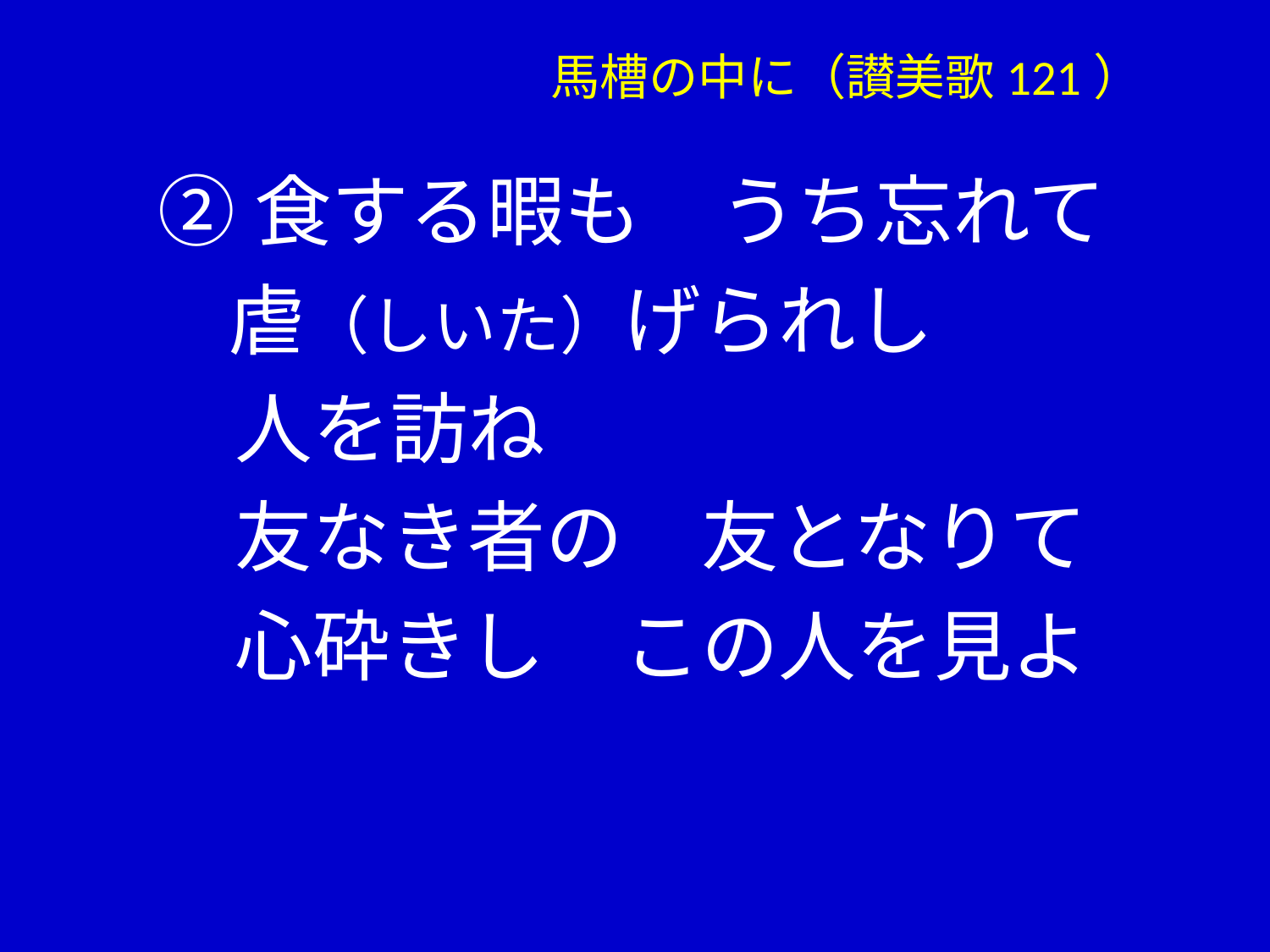

# 馬槽の中に（讃美歌121）
②食する暇も　うち忘れて
   虐（しいた）げられし
　人を訪ね
　友なき者の　友となりて
　心砕きし　この人を見よ